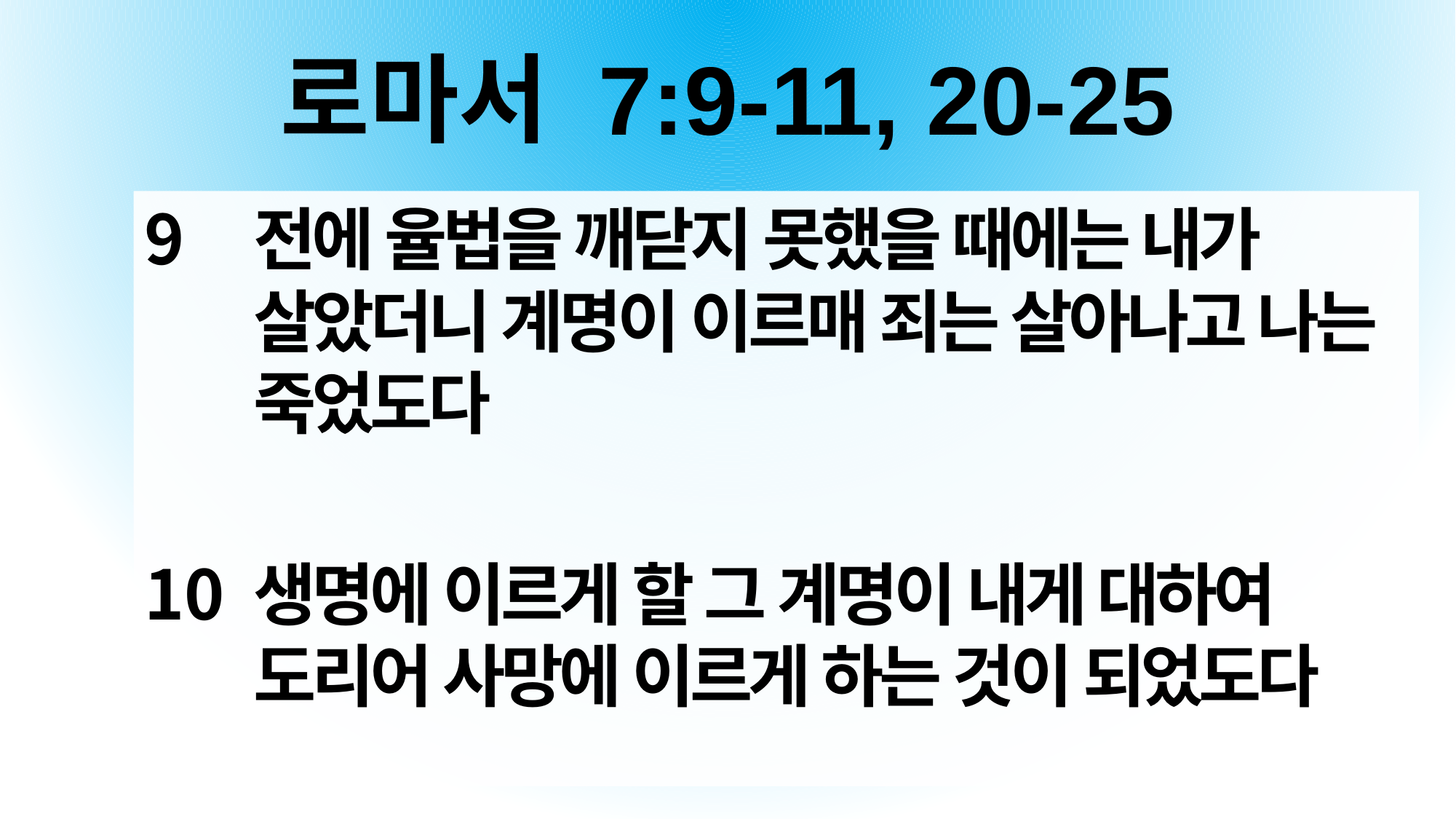

# 로마서 7:9-11, 20-25
전에 율법을 깨닫지 못했을 때에는 내가 살았더니 계명이 이르매 죄는 살아나고 나는 죽었도다

생명에 이르게 할 그 계명이 내게 대하여 도리어 사망에 이르게 하는 것이 되었도다